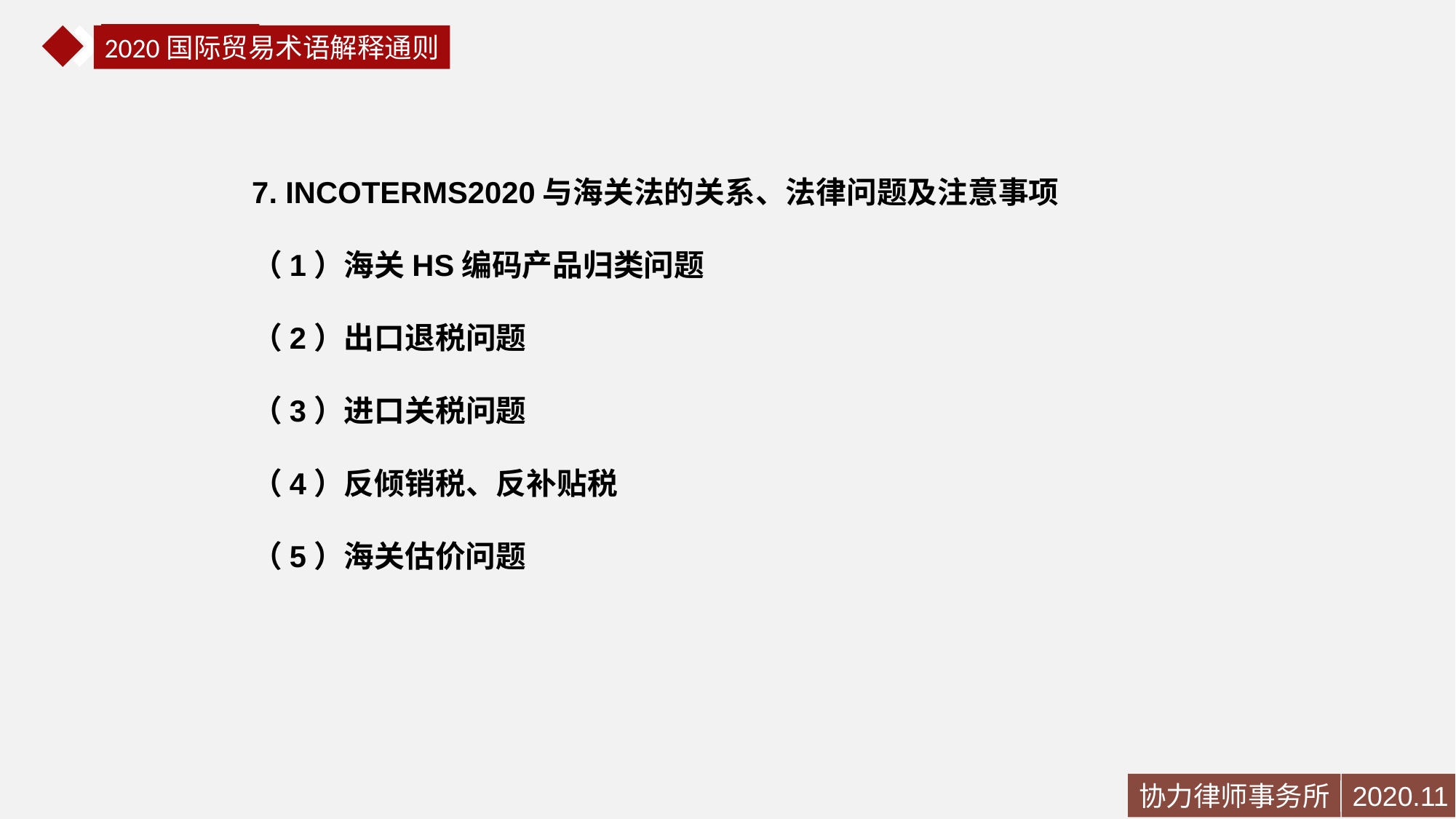

国际贸易法

2020国际贸易术语解释通则

7. INCOTERMS2020与海关法的关系、法律问题及注意事项

（1）海关HS编码产品归类问题

（2）出口退税问题

（3）进口关税问题

（4）反倾销税、反补贴税

（5）海关估价问题

协力律师事务所
2020.11